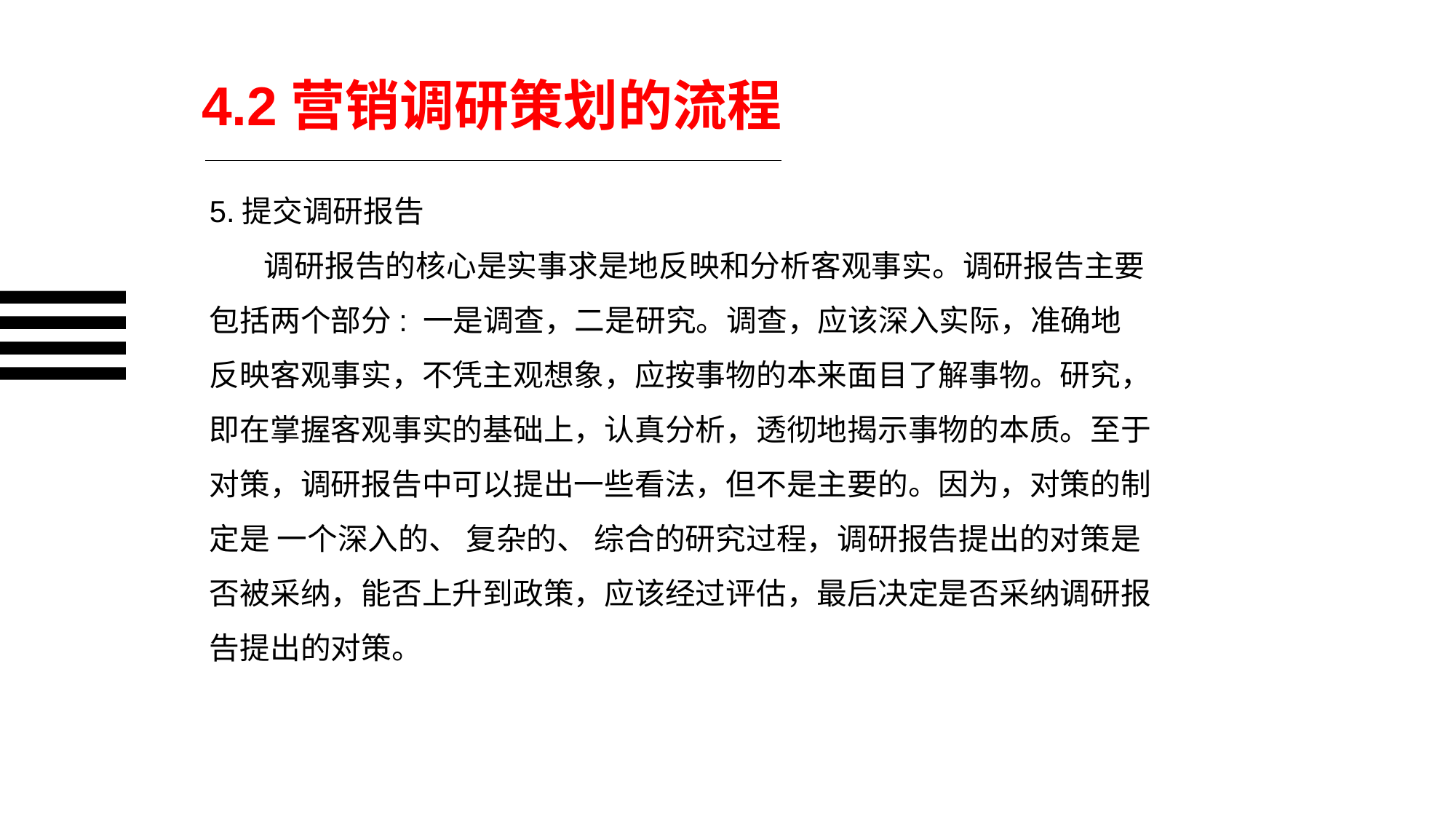

4.2营销调研策划的流程
5.提交调研报告
调研报告的核心是实事求是地反映和分析客观事实。调研报告主要包括两个部分: 一是调查，二是研究。调查，应该深入实际，准确地反映客观事实，不凭主观想象，应按事物的本来面目了解事物。研究，即在掌握客观事实的基础上，认真分析，透彻地揭示事物的本质。至于对策，调研报告中可以提出一些看法，但不是主要的。因为，对策的制定是 一个深入的、 复杂的、 综合的研究过程，调研报告提出的对策是否被采纳，能否上升到政策，应该经过评估，最后决定是否采纳调研报告提出的对策。